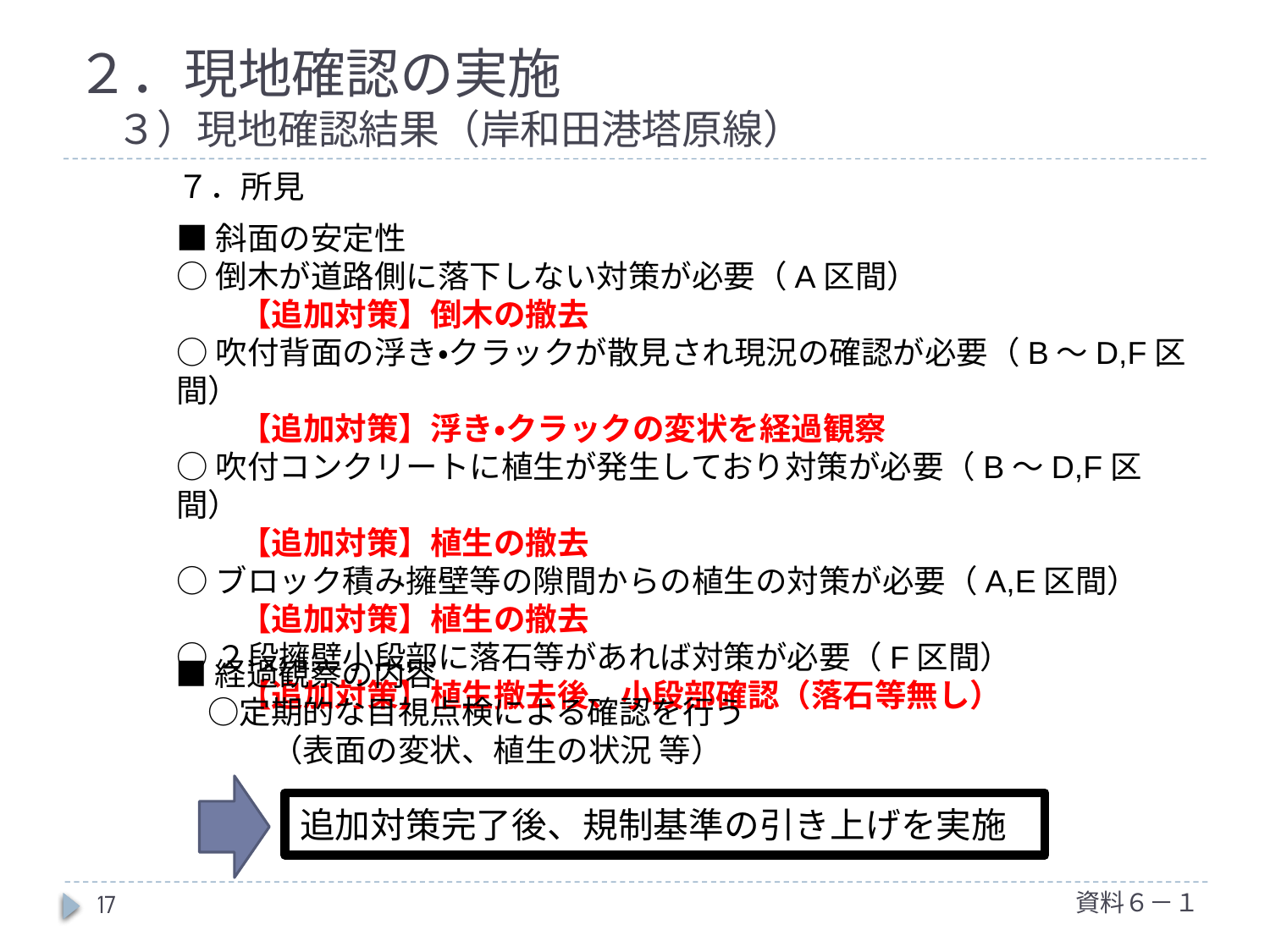

# ２．現地確認の実施 　３）現地確認結果（岸和田港塔原線）
７．所見
■斜面の安定性
○倒木が道路側に落下しない対策が必要（A区間）
　　【追加対策】倒木の撤去
○吹付背面の浮き・クラックが散見され現況の確認が必要（B～D,F区間）
　　【追加対策】浮き・クラックの変状を経過観察
○吹付コンクリートに植生が発生しており対策が必要（B～D,F区間）
　　【追加対策】植生の撤去
○ブロック積み擁壁等の隙間からの植生の対策が必要（A,E区間）
　　【追加対策】植生の撤去
○２段擁壁小段部に落石等があれば対策が必要（F区間）
　　【追加対策】植生撤去後、小段部確認（落石等無し）
■経過観察の内容
　○定期的な目視点検による確認を行う
　　　（表面の変状、植生の状況 等）

追加対策完了後、規制基準の引き上げを実施
資料６－１
17